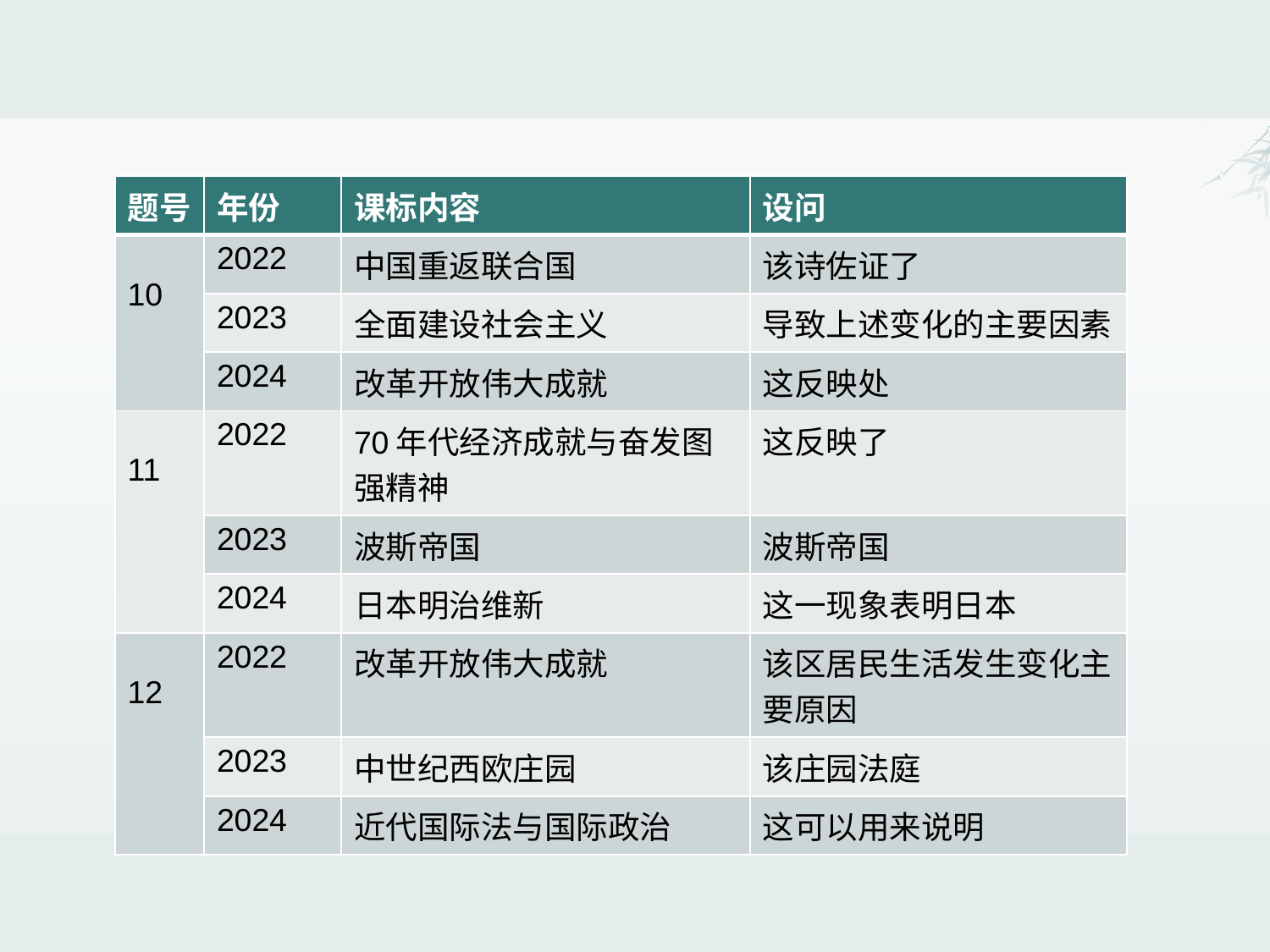

| 题号 | 年份 | 课标内容 | 设问 |
| --- | --- | --- | --- |
| 10 | 2022 | 中国重返联合国 | 该诗佐证了 |
|  | 2023 | 全面建设社会主义 | 导致上述变化的主要因素 |
|  | 2024 | 改革开放伟大成就 | 这反映处 |
| 11 | 2022 | 70年代经济成就与奋发图强精神 | 这反映了 |
|  | 2023 | 波斯帝国 | 波斯帝国 |
|  | 2024 | 日本明治维新 | 这一现象表明日本 |
| 12 | 2022 | 改革开放伟大成就 | 该区居民生活发生变化主要原因 |
|  | 2023 | 中世纪西欧庄园 | 该庄园法庭 |
|  | 2024 | 近代国际法与国际政治 | 这可以用来说明 |